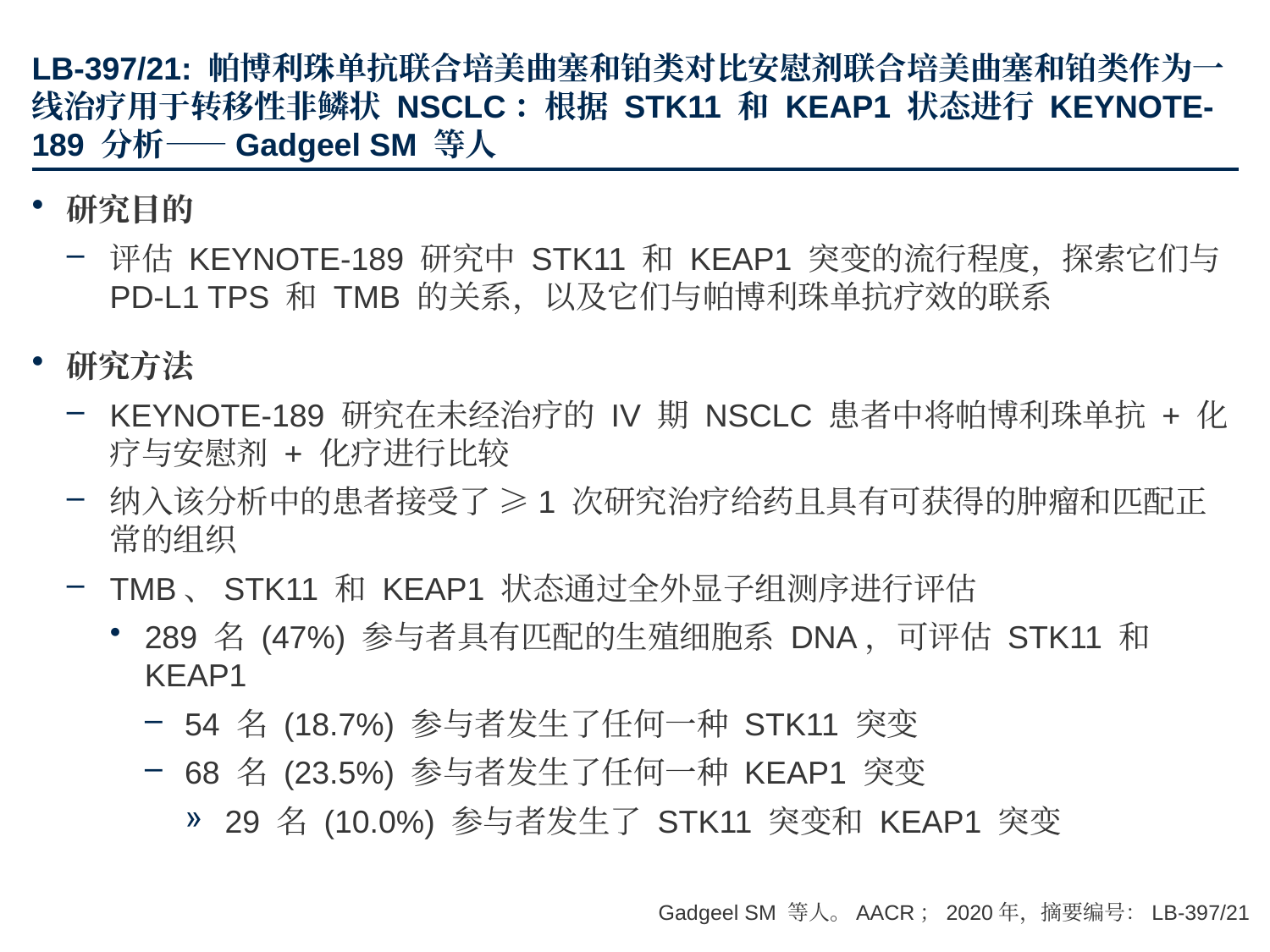

# LB-397/21: 帕博利珠单抗联合培美曲塞和铂类对比安慰剂联合培美曲塞和铂类作为一线治疗用于转移性非鳞状 NSCLC：根据 STK11 和 KEAP1 状态进行 KEYNOTE-189 分析——Gadgeel SM 等人
研究目的
评估 KEYNOTE-189 研究中 STK11 和 KEAP1 突变的流行程度，探索它们与 PD-L1 TPS 和 TMB 的关系，以及它们与帕博利珠单抗疗效的联系
研究方法
KEYNOTE-189 研究在未经治疗的 IV 期 NSCLC 患者中将帕博利珠单抗 + 化疗与安慰剂 + 化疗进行比较
纳入该分析中的患者接受了 ≥1 次研究治疗给药且具有可获得的肿瘤和匹配正常的组织
TMB、STK11 和 KEAP1 状态通过全外显子组测序进行评估
289 名 (47%) 参与者具有匹配的生殖细胞系 DNA，可评估 STK11 和 KEAP1
54 名 (18.7%) 参与者发生了任何一种 STK11 突变
68 名 (23.5%) 参与者发生了任何一种 KEAP1 突变
29 名 (10.0%) 参与者发生了 STK11 突变和 KEAP1 突变
Gadgeel SM 等人。AACR；2020年，摘要编号：LB-397/21